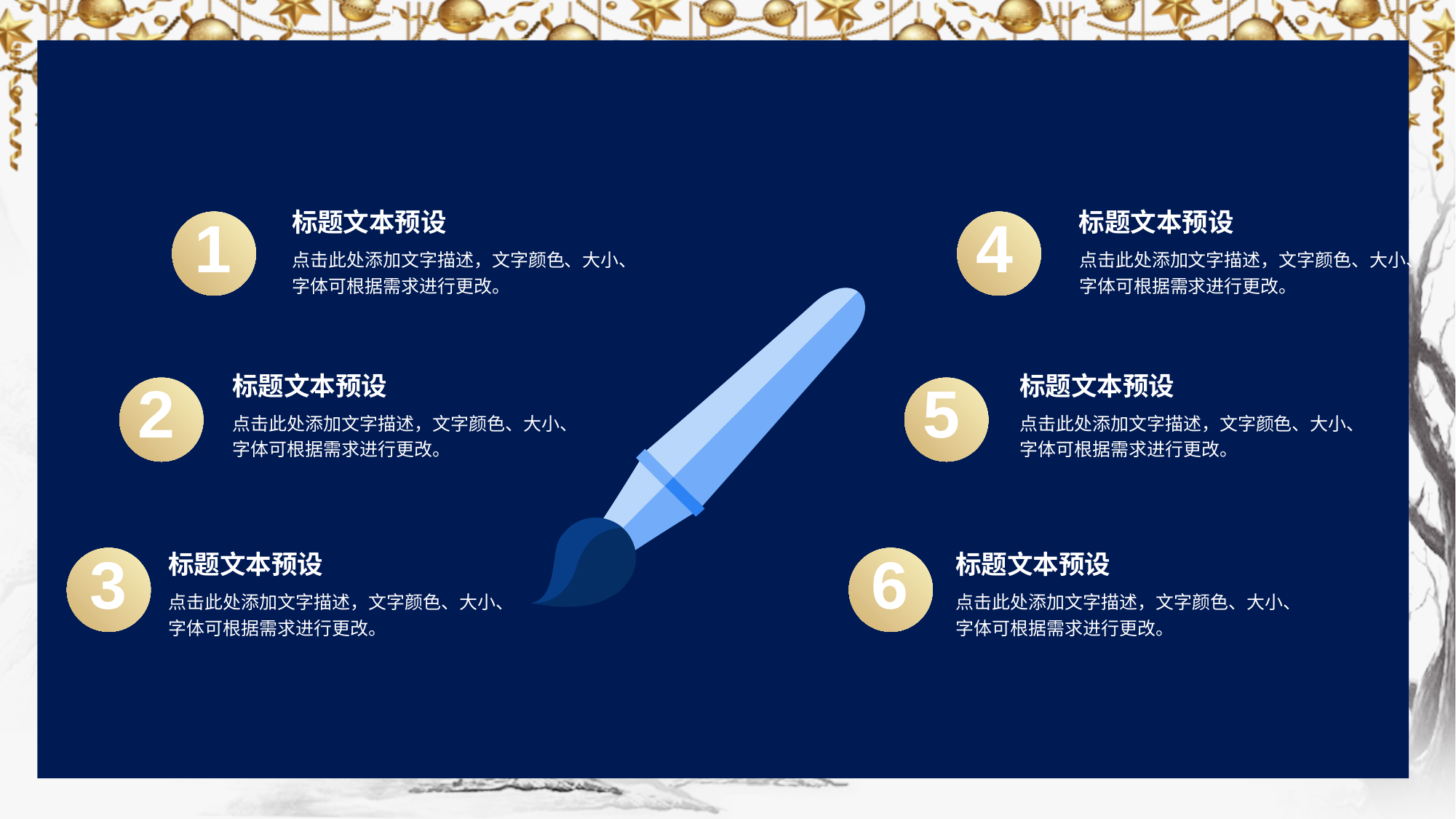

标题文本预设
1

标题文本预设
4

点击此处添加文字描述，文字颜色、大小、字体可根据需求进行更改。
点击此处添加文字描述，文字颜色、大小、字体可根据需求进行更改。

标题文本预设
标题文本预设
2

5

点击此处添加文字描述，文字颜色、大小、字体可根据需求进行更改。
点击此处添加文字描述，文字颜色、大小、字体可根据需求进行更改。
3

6

标题文本预设
标题文本预设
点击此处添加文字描述，文字颜色、大小、字体可根据需求进行更改。
点击此处添加文字描述，文字颜色、大小、字体可根据需求进行更改。